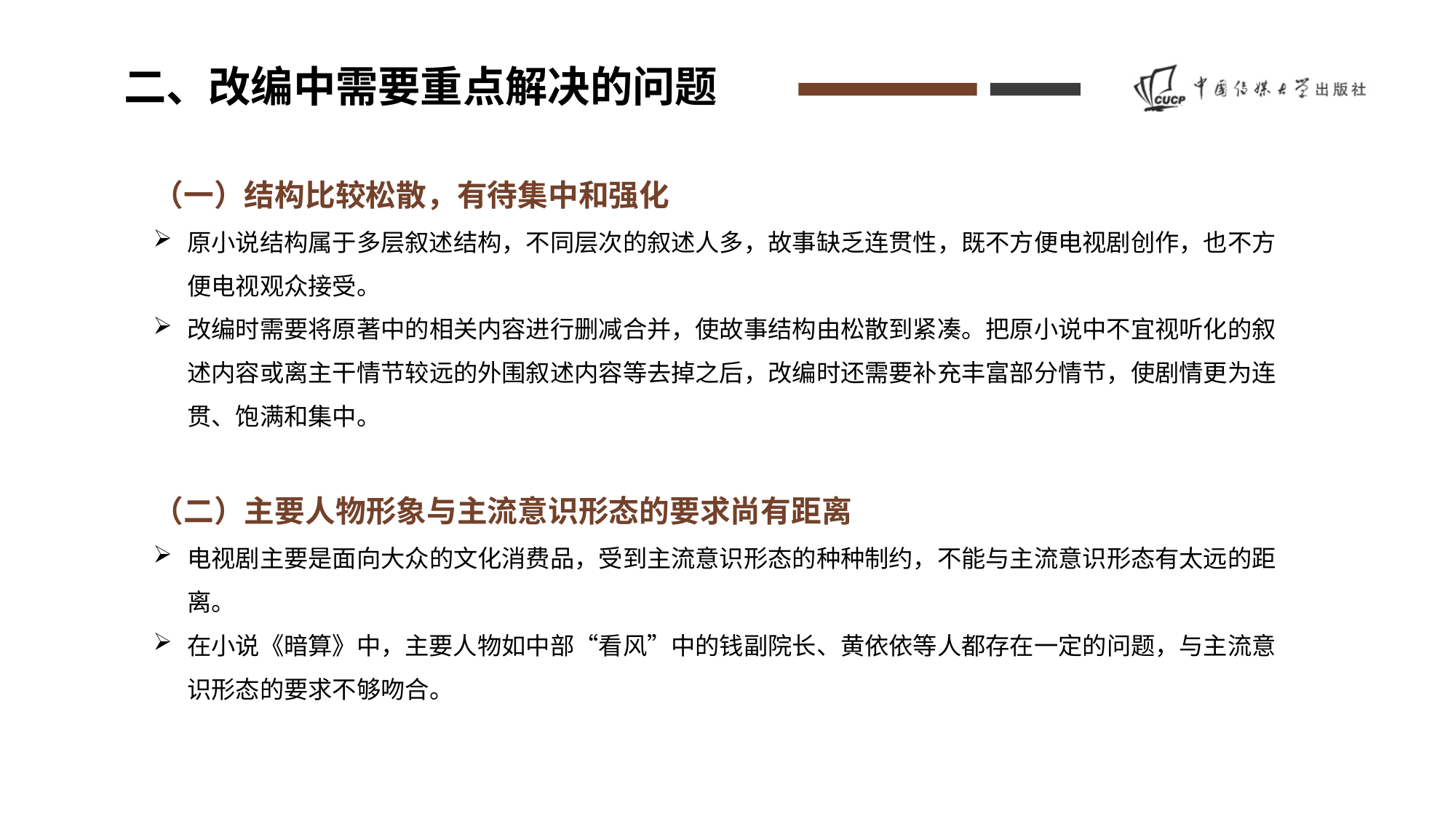

二、改编中需要重点解决的问题

（一）结构比较松散，有待集中和强化
原小说结构属于多层叙述结构，不同层次的叙述人多，故事缺乏连贯性，既不方便电视剧创作，也不方便电视观众接受。
改编时需要将原著中的相关内容进行删减合并，使故事结构由松散到紧凑。把原小说中不宜视听化的叙述内容或离主干情节较远的外围叙述内容等去掉之后，改编时还需要补充丰富部分情节，使剧情更为连贯、饱满和集中。

（二）主要人物形象与主流意识形态的要求尚有距离
电视剧主要是面向大众的文化消费品，受到主流意识形态的种种制约，不能与主流意识形态有太远的距离。
在小说《暗算》中，主要人物如中部“看风”中的钱副院长、黄依依等人都存在一定的问题，与主流意识形态的要求不够吻合。